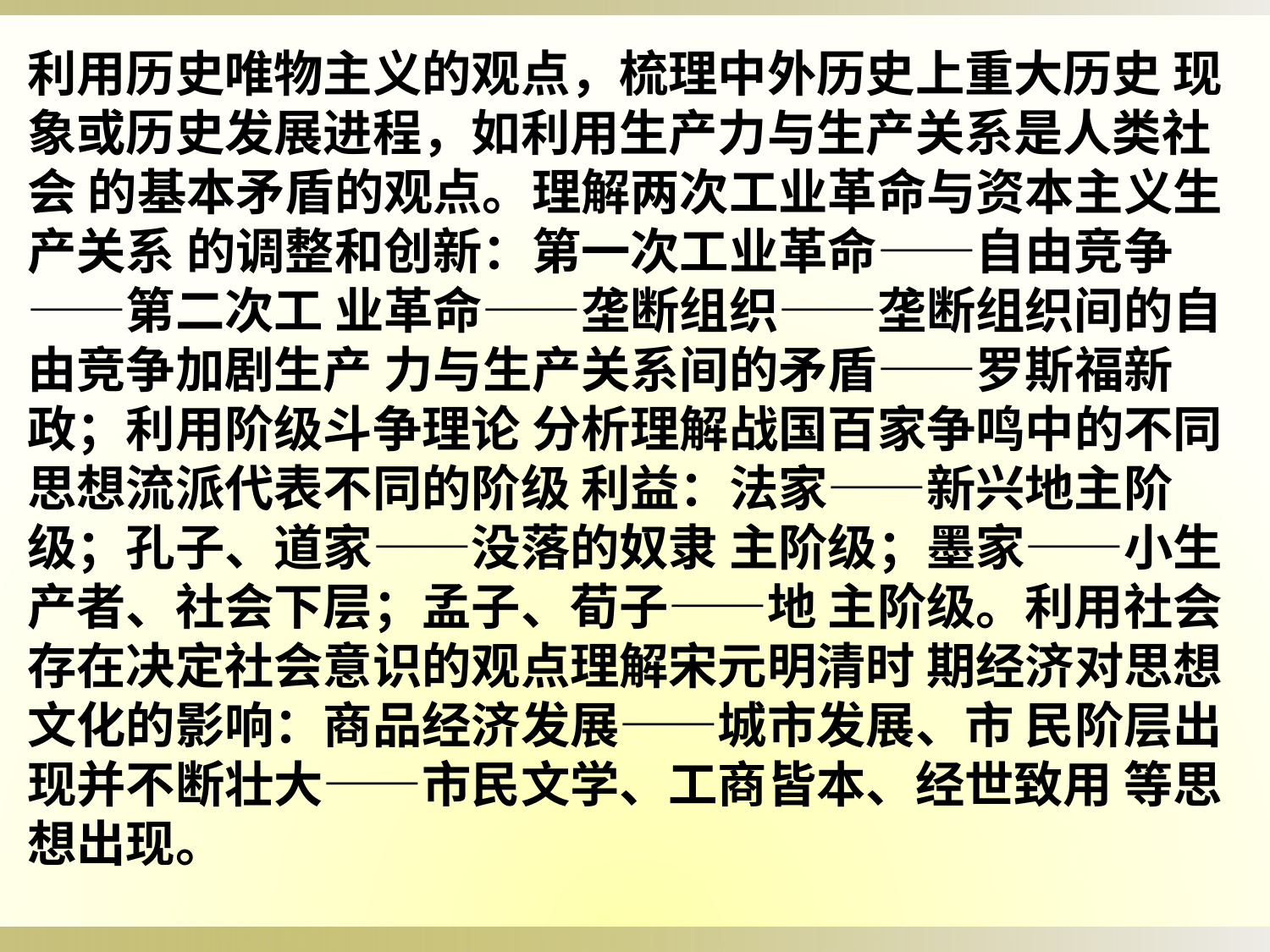

利用历史唯物主义的观点，梳理中外历史上重大历史 现象或历史发展进程，如利用生产力与生产关系是人类社会 的基本矛盾的观点。理解两次工业革命与资本主义生产关系 的调整和创新：第一次工业革命——自由竞争——第二次工 业革命——垄断组织——垄断组织间的自由竞争加剧生产 力与生产关系间的矛盾——罗斯福新政；利用阶级斗争理论 分析理解战国百家争鸣中的不同思想流派代表不同的阶级 利益：法家——新兴地主阶级；孔子、道家——没落的奴隶 主阶级；墨家——小生产者、社会下层；孟子、荀子——地 主阶级。利用社会存在决定社会意识的观点理解宋元明清时 期经济对思想文化的影响：商品经济发展——城市发展、市 民阶层出现并不断壮大——市民文学、工商皆本、经世致用 等思想出现。